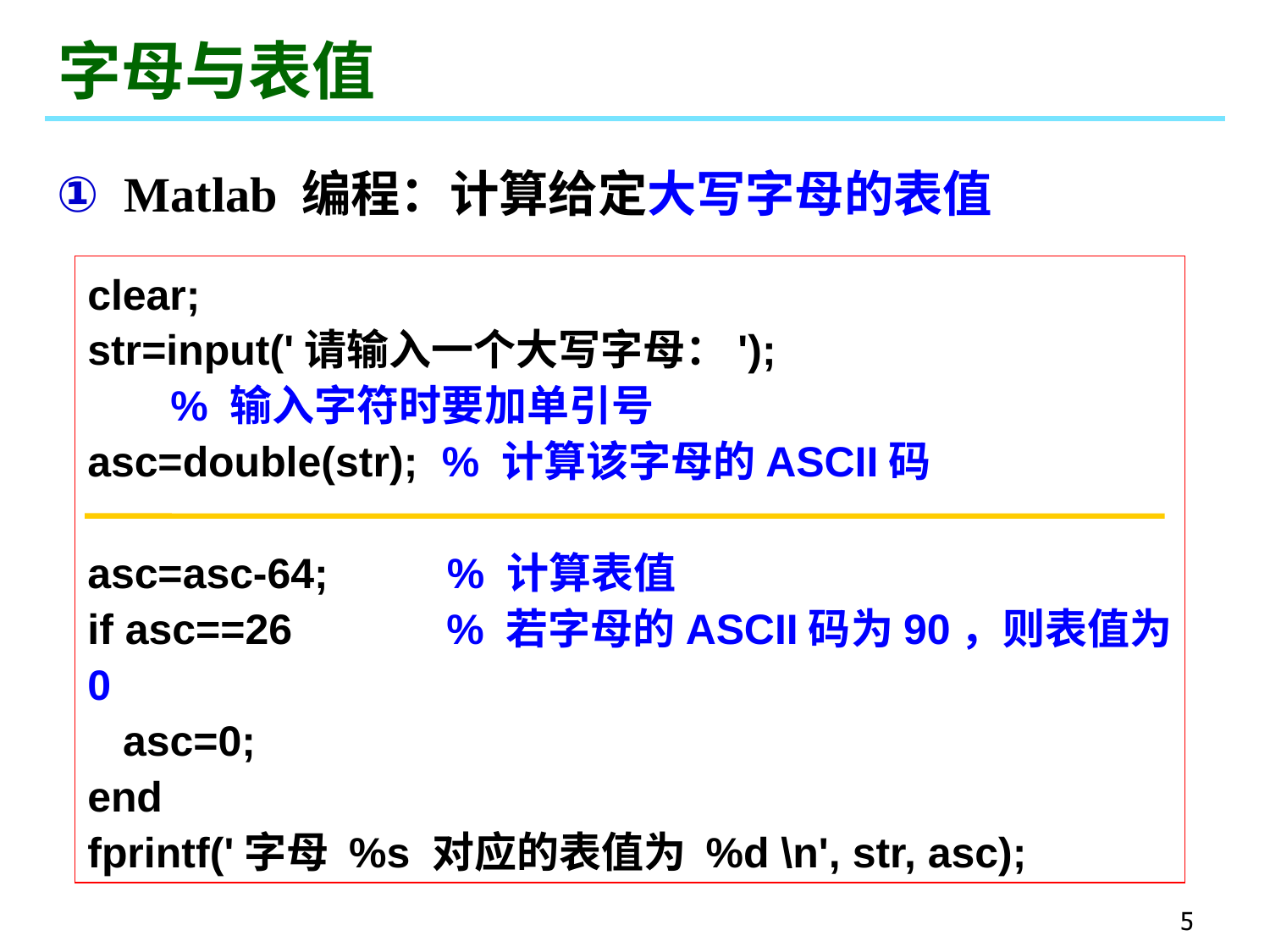

# 字母与表值
①  Matlab 编程：计算给定大写字母的表值
clear;
str=input('请输入一个大写字母：');
       % 输入字符时要加单引号
asc=double(str);  % 计算该字母的ASCII码

asc=asc-64;          % 计算表值
if asc==26             % 若字母的ASCII码为90，则表值为0
   asc=0;
end
fprintf('字母 %s 对应的表值为 %d \n', str, asc);

5